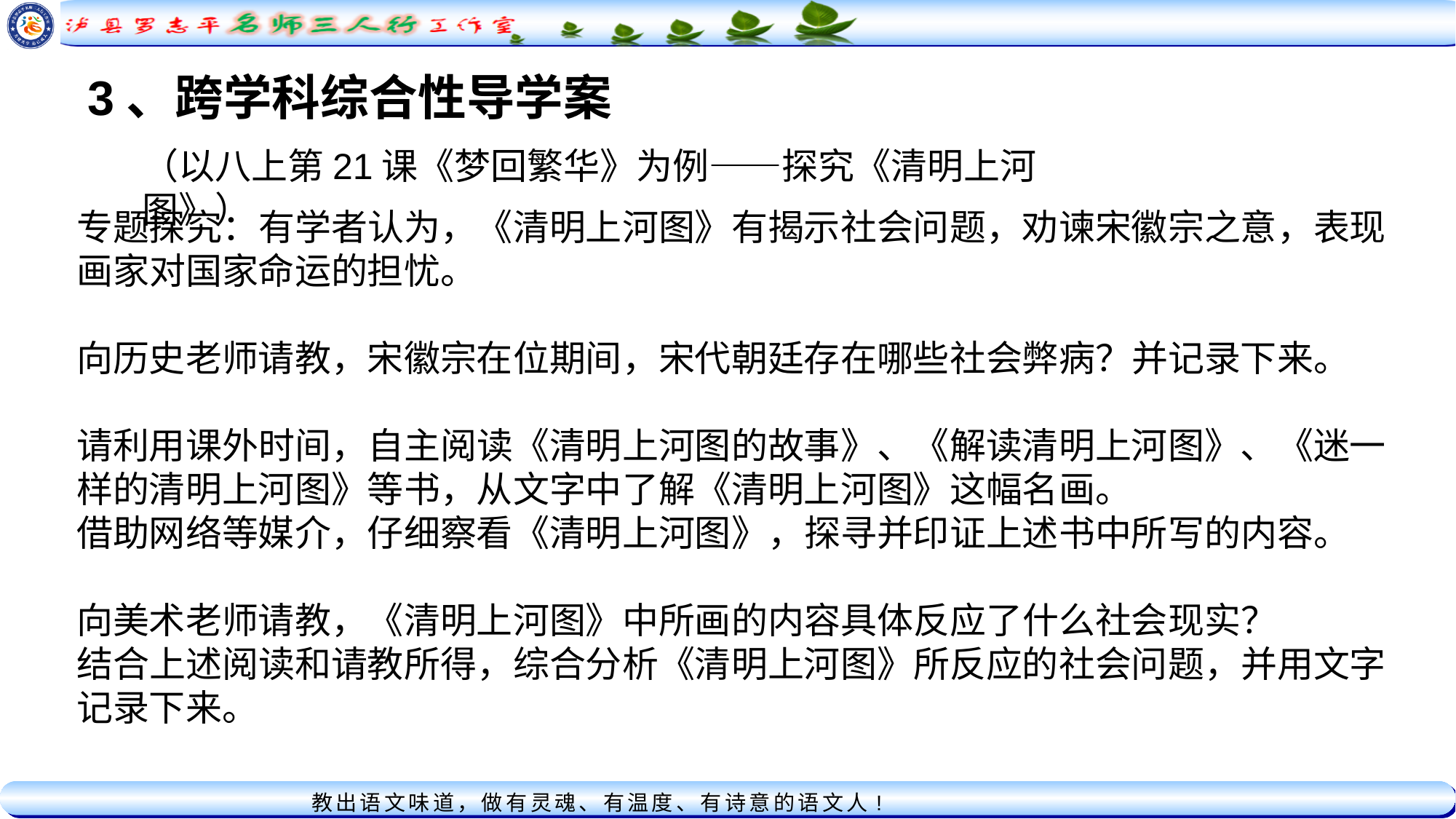

3、跨学科综合性导学案
（以八上第21课《梦回繁华》为例——探究《清明上河图》）
专题探究：有学者认为，《清明上河图》有揭示社会问题，劝谏宋徽宗之意，表现画家对国家命运的担忧。

向历史老师请教，宋徽宗在位期间，宋代朝廷存在哪些社会弊病？并记录下来。

请利用课外时间，自主阅读《清明上河图的故事》、《解读清明上河图》、《迷一样的清明上河图》等书，从文字中了解《清明上河图》这幅名画。
借助网络等媒介，仔细察看《清明上河图》，探寻并印证上述书中所写的内容。

向美术老师请教，《清明上河图》中所画的内容具体反应了什么社会现实？
结合上述阅读和请教所得，综合分析《清明上河图》所反应的社会问题，并用文字记录下来。